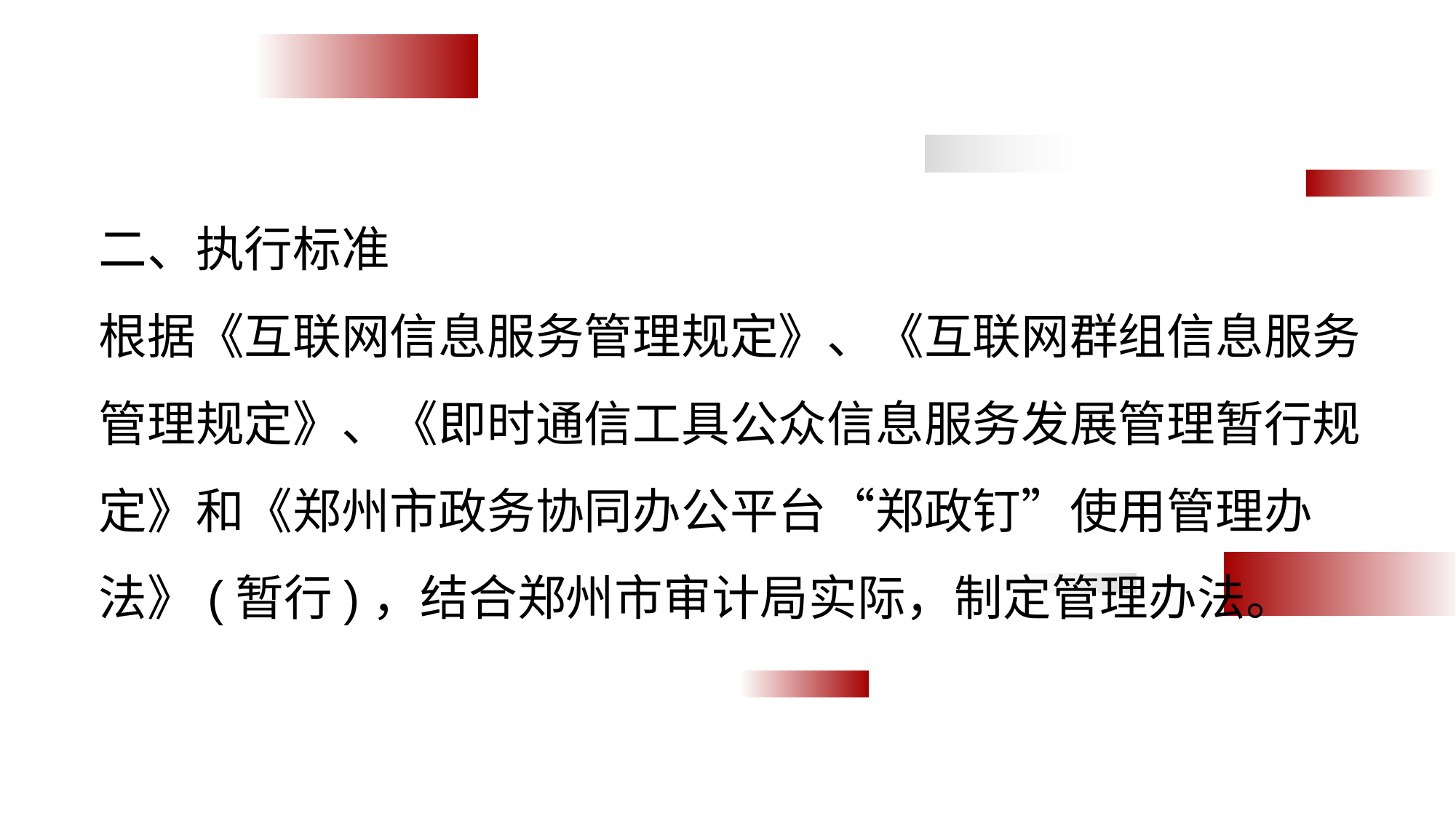

二、执行标准
根据《互联网信息服务管理规定》、《互联网群组信息服务管理规定》、《即时通信工具公众信息服务发展管理暂行规定》和《郑州市政务协同办公平台“郑政钉”使用管理办法》(暂行)，结合郑州市审计局实际，制定管理办法。